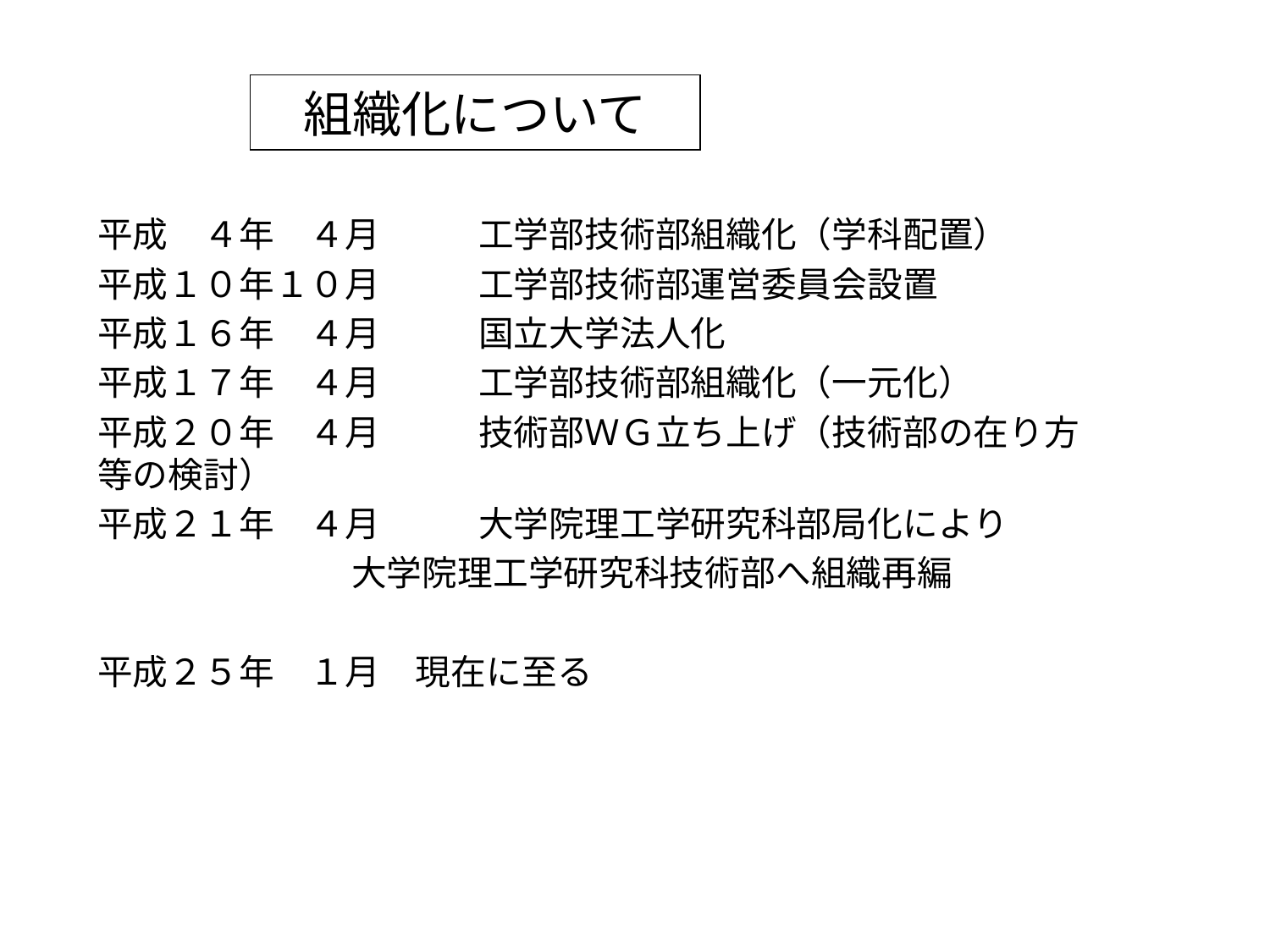

# 組織化について
平成　４年　４月	工学部技術部組織化（学科配置）
平成１０年１０月	工学部技術部運営委員会設置
平成１６年　４月	国立大学法人化
平成１７年　４月	工学部技術部組織化（一元化）
平成２０年　４月	技術部ＷＧ立ち上げ（技術部の在り方等の検討）
平成２１年　４月	大学院理工学研究科部局化により
		大学院理工学研究科技術部へ組織再編

平成２５年　１月　現在に至る